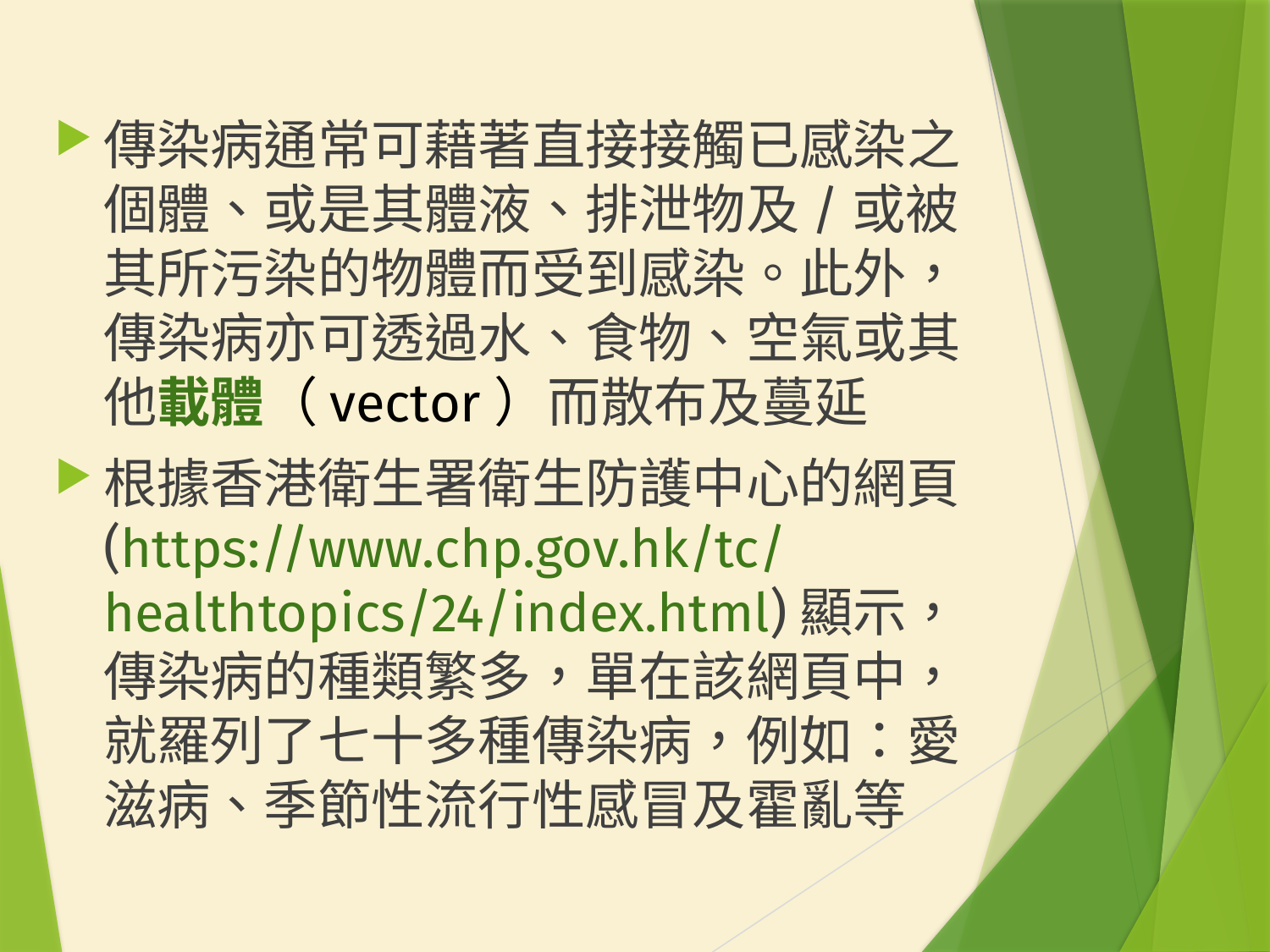

傳染病通常可藉著直接接觸已感染之個體、或是其體液、排泄物及/或被其所污染的物體而受到感染。此外，傳染病亦可透過水、食物、空氣或其他載體（vector）而散布及蔓延
根據香港衛生署衛生防護中心的網頁(https://www.chp.gov.hk/tc/healthtopics/24/index.html)顯示，傳染病的種類繁多，單在該網頁中，就羅列了七十多種傳染病，例如：愛滋病、季節性流行性感冒及霍亂等